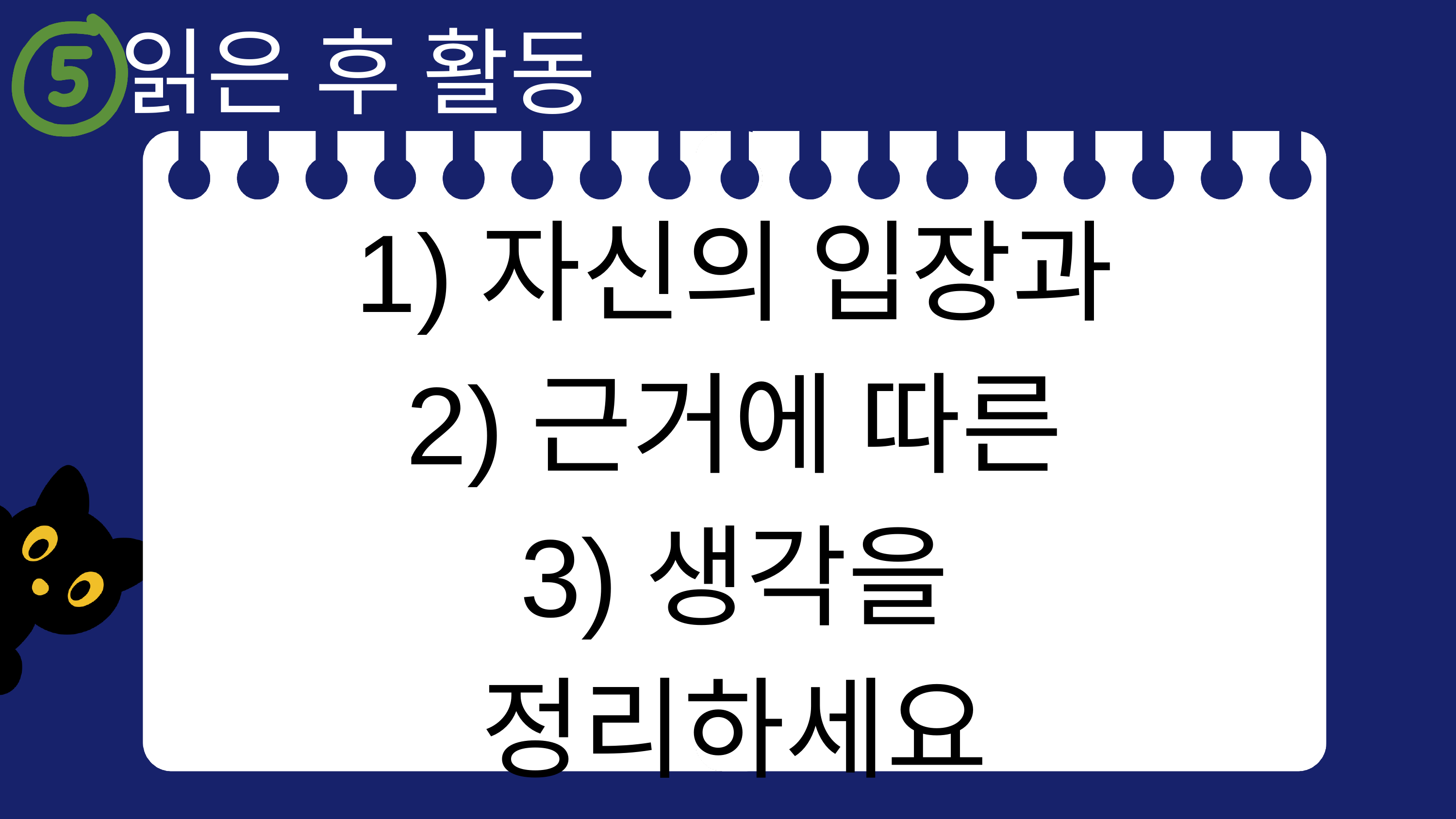

읽은 후 활동

1)자신의 입장과
2)근거에 따른
3)생각을 정리하세요